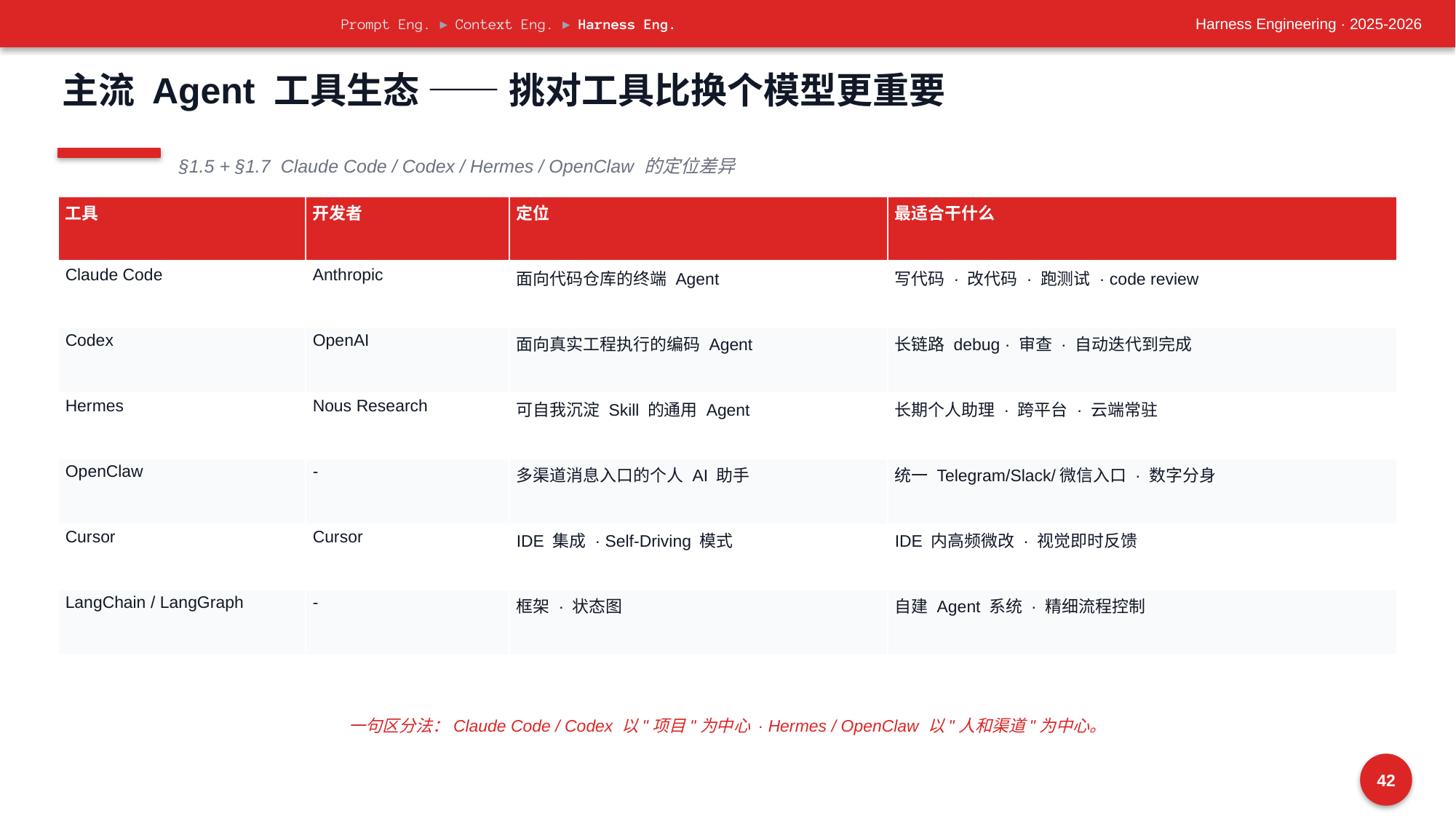

Prompt Eng.  ▸  Context Eng.  ▸  Harness Eng.
Harness Engineering · 2025-2026
主流 Agent 工具生态 —— 挑对工具比换个模型更重要
§1.5 + §1.7  Claude Code / Codex / Hermes / OpenClaw 的定位差异

| 工具 | 开发者 | 定位 | 最适合干什么 |
| --- | --- | --- | --- |
| Claude Code | Anthropic | 面向代码仓库的终端 Agent | 写代码 · 改代码 · 跑测试 · code review |
| Codex | OpenAI | 面向真实工程执行的编码 Agent | 长链路 debug · 审查 · 自动迭代到完成 |
| Hermes | Nous Research | 可自我沉淀 Skill 的通用 Agent | 长期个人助理 · 跨平台 · 云端常驻 |
| OpenClaw | - | 多渠道消息入口的个人 AI 助手 | 统一 Telegram/Slack/微信入口 · 数字分身 |
| Cursor | Cursor | IDE 集成 · Self-Driving 模式 | IDE 内高频微改 · 视觉即时反馈 |
| LangChain / LangGraph | - | 框架 · 状态图 | 自建 Agent 系统 · 精细流程控制 |
一句区分法：Claude Code / Codex 以"项目"为中心 · Hermes / OpenClaw 以"人和渠道"为中心。

42